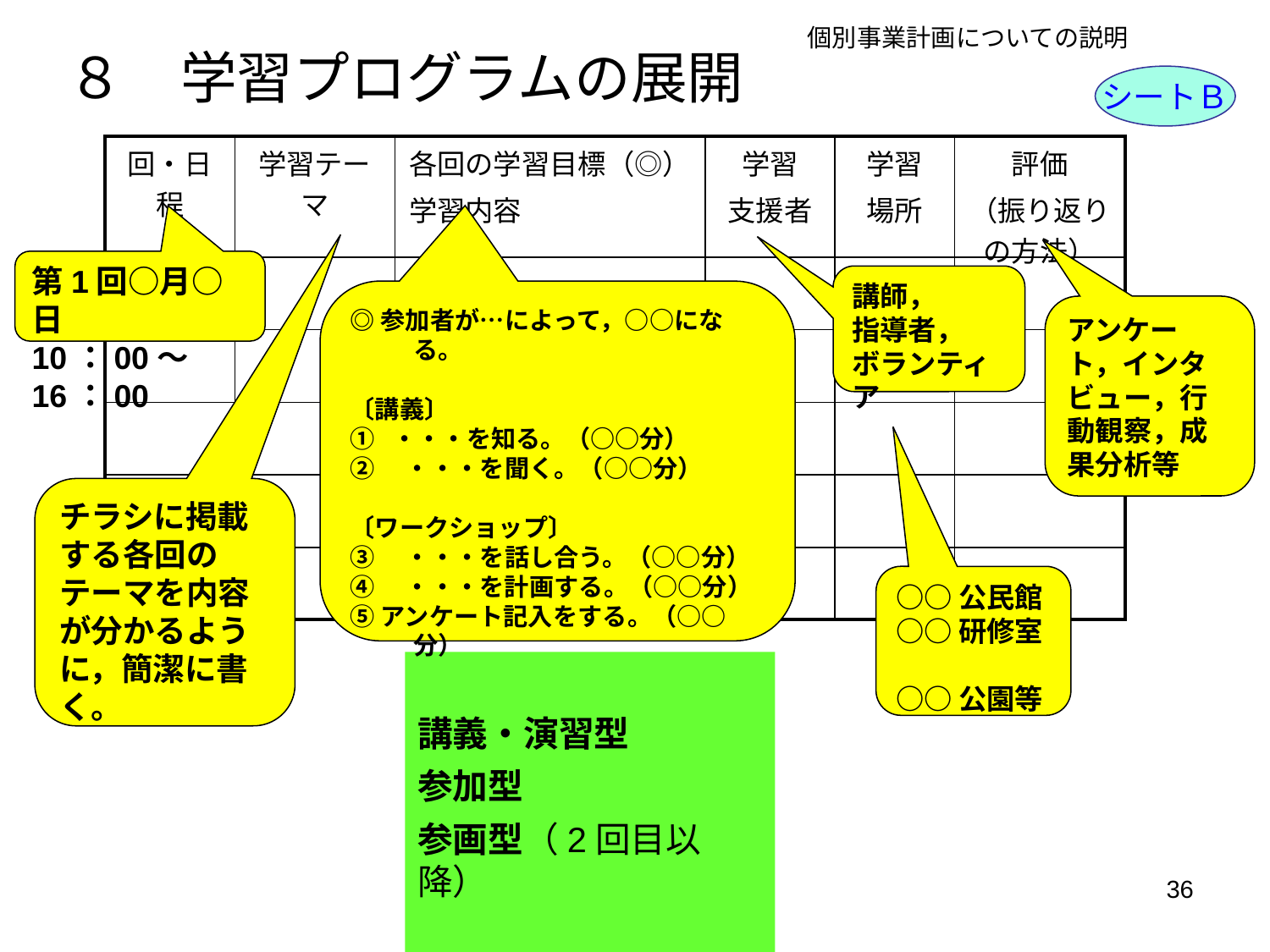

個別事業計画についての説明

８　学習プログラムの展開
シートＢ
| 回・日程 | 学習テーマ | 各回の学習目標（◎） 学習内容 | 学習 支援者 | 学習 場所 | 評価 （振り返りの方法） |
| --- | --- | --- | --- | --- | --- |
|  |  |  |  |  |  |
|  |  |  |  |  |  |
|  |  |  |  |  |  |
|  |  |  |  |  |  |
|  |  |  |  |  |  |
第1回○月○日
10：00～16：00
講師，
指導者，
ボランティア
◎参加者が…によって，○○になる。

〔講義〕
①  ・・・を知る。（○○分）
②　・・・を聞く。（○○分）

〔ワークショップ〕
③　・・・を話し合う。（○○分）
④　・・・を計画する。（○○分）
⑤アンケート記入をする。（○○分）

アンケート，インタビュー，行動観察，成果分析等

チラシに掲載する各回のテーマを内容が分かるように，簡潔に書く。
○○公民館
○○研修室
○○公園等

講義・演習型
参加型
参画型（2回目以降）

36